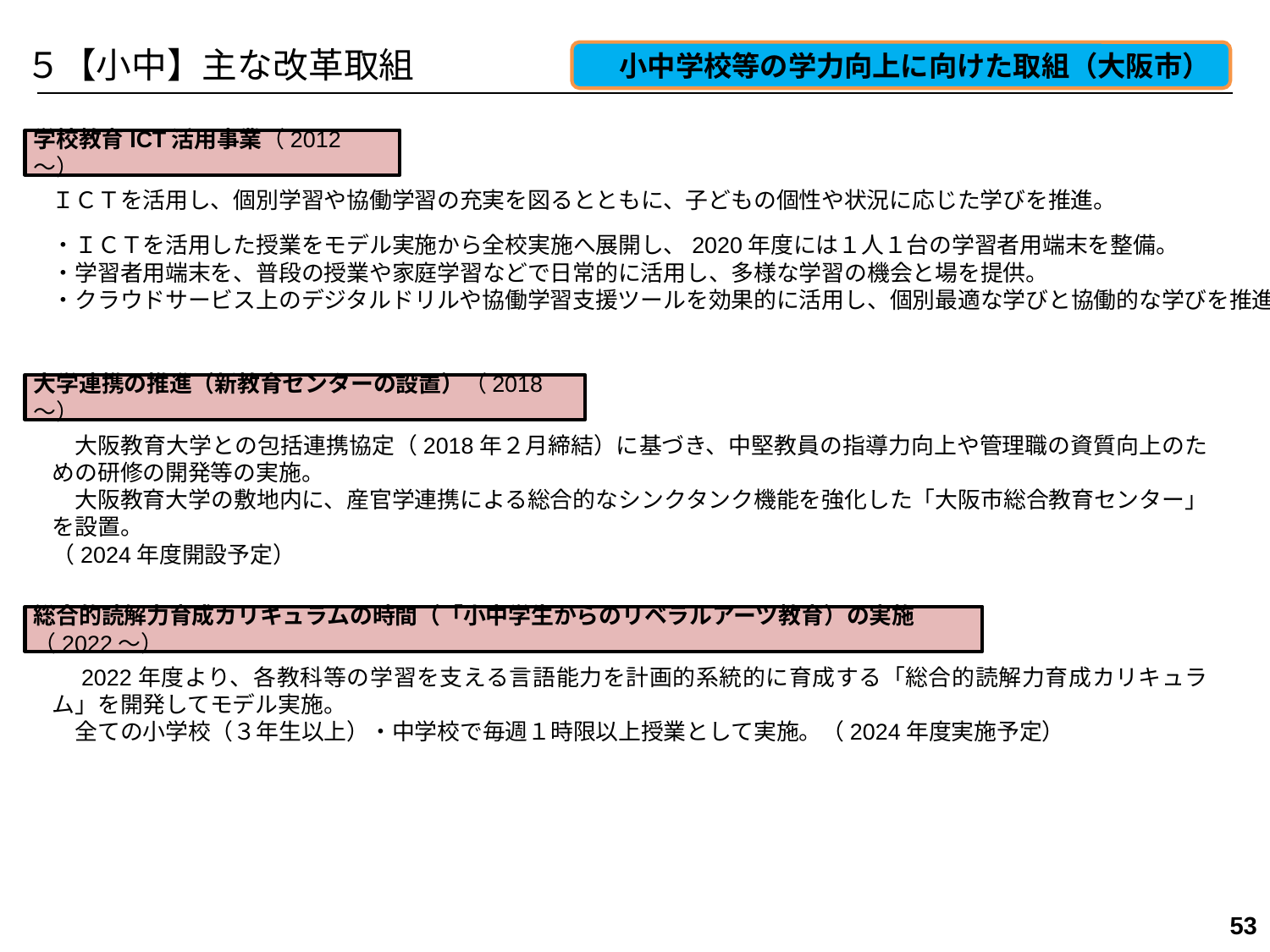

５【小中】主な改革取組
　小中学校等の学力向上に向けた取組（大阪市）
学校教育ICT活用事業（2012～）
ＩＣＴを活用し、個別学習や協働学習の充実を図るとともに、子どもの個性や状況に応じた学びを推進。

・ＩＣＴを活用した授業をモデル実施から全校実施へ展開し、2020年度には１人１台の学習者用端末を整備。
・学習者用端末を、普段の授業や家庭学習などで日常的に活用し、多様な学習の機会と場を提供。
・クラウドサービス上のデジタルドリルや協働学習支援ツールを効果的に活用し、個別最適な学びと協働的な学びを推進。
大学連携の推進（新教育センターの設置）（2018～）
　大阪教育大学との包括連携協定（2018年２月締結）に基づき、中堅教員の指導力向上や管理職の資質向上のための研修の開発等の実施。
　大阪教育大学の敷地内に、産官学連携による総合的なシンクタンク機能を強化した「大阪市総合教育センター」を設置。
（2024年度開設予定）

総合的読解力育成カリキュラムの時間（「小中学生からのリベラルアーツ教育）の実施（2022～）
　2022年度より、各教科等の学習を支える言語能力を計画的系統的に育成する「総合的読解力育成カリキュラム」を開発してモデル実施。
　全ての小学校（３年生以上）・中学校で毎週１時限以上授業として実施。（2024年度実施予定）

53